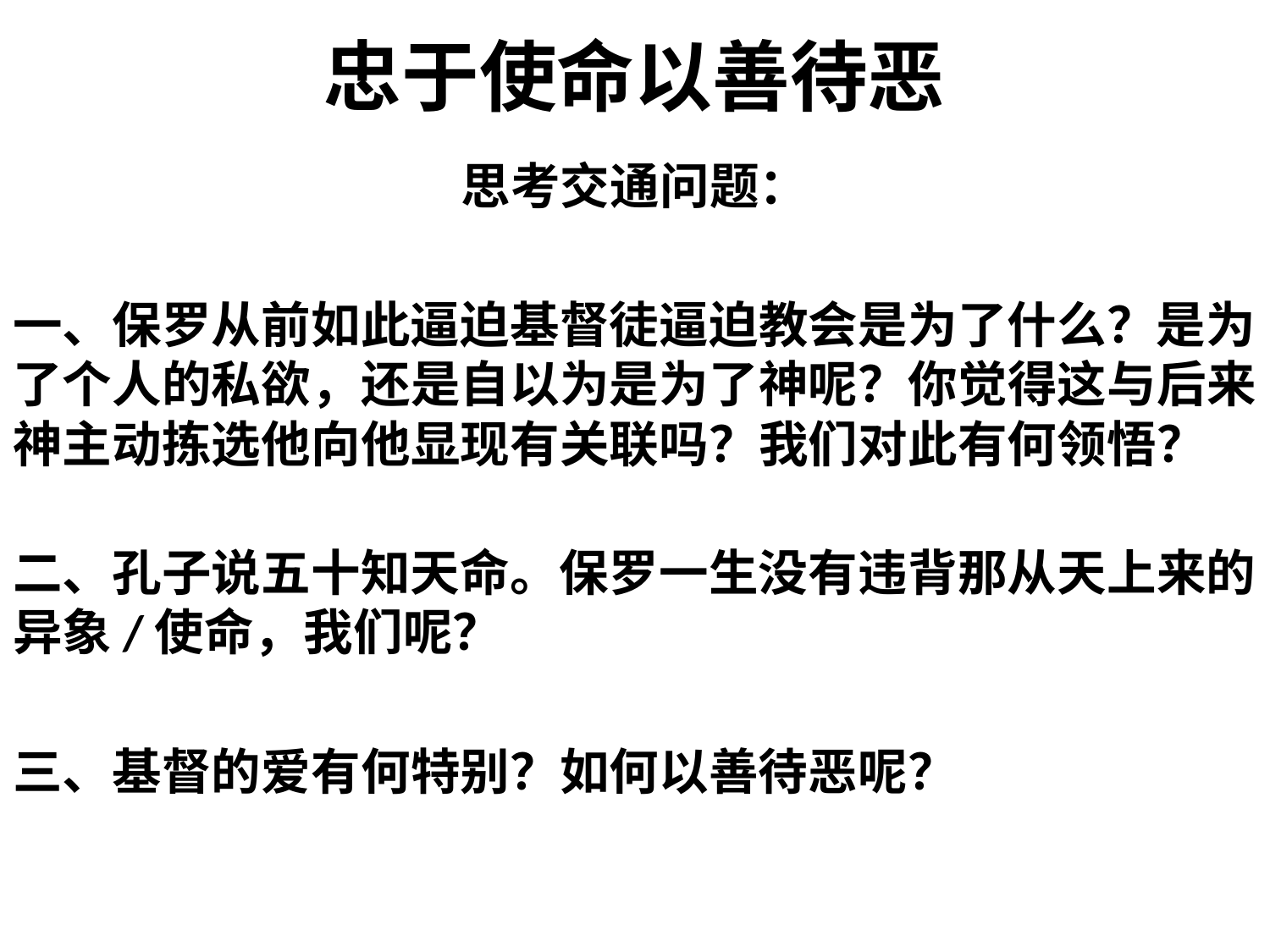

# 忠于使命以善待恶
思考交通问题：

一、保罗从前如此逼迫基督徒逼迫教会是为了什么？是为了个人的私欲，还是自以为是为了神呢？你觉得这与后来神主动拣选他向他显现有关联吗？我们对此有何领悟？
二、孔子说五十知天命。保罗一生没有违背那从天上来的异象/使命，我们呢？

三、基督的爱有何特别？如何以善待恶呢？